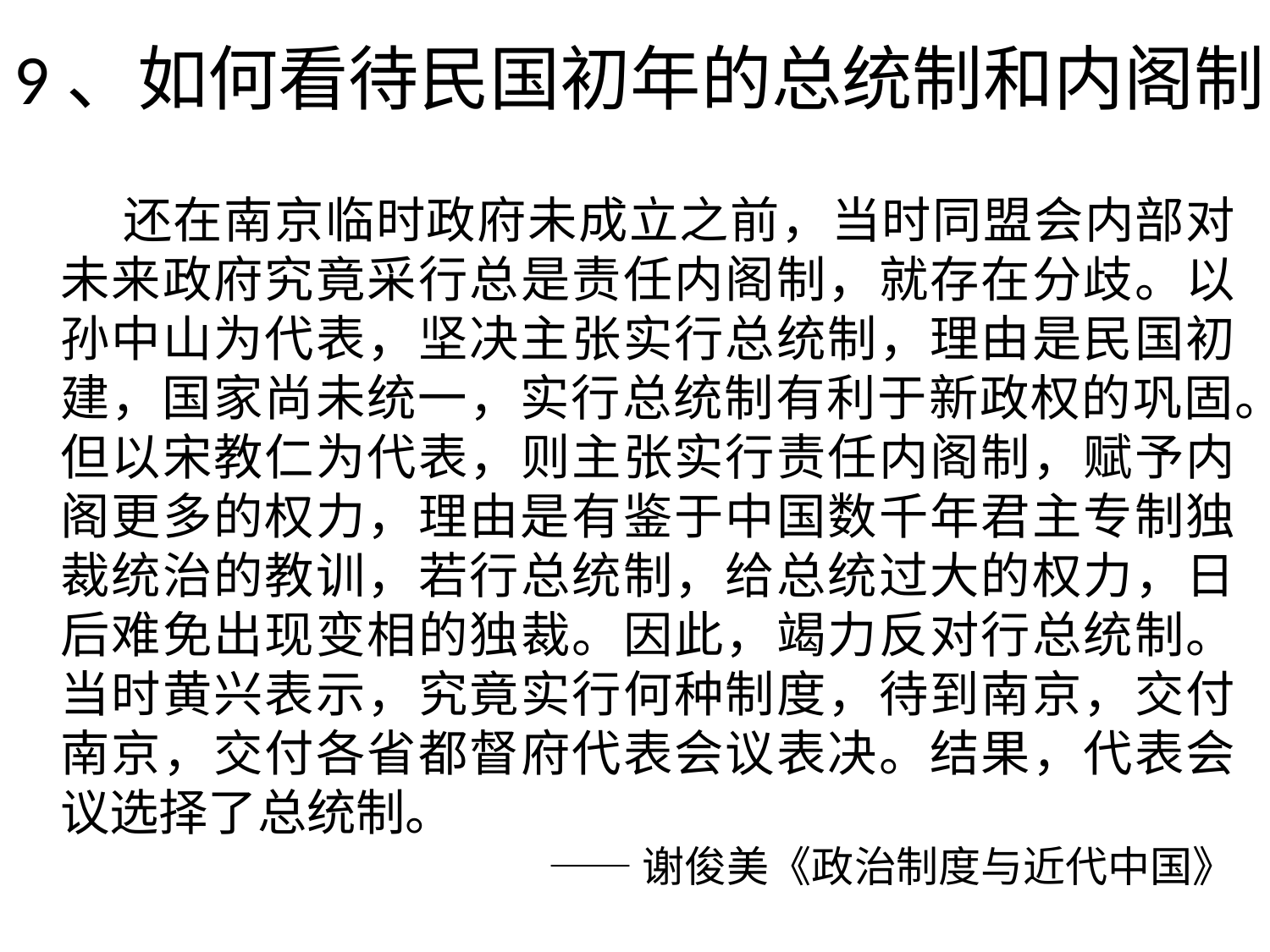

9、如何看待民国初年的总统制和内阁制
    还在南京临时政府未成立之前，当时同盟会内部对未来政府究竟采行总是责任内阁制，就存在分歧。以孙中山为代表，坚决主张实行总统制，理由是民国初建，国家尚未统一，实行总统制有利于新政权的巩固。但以宋教仁为代表，则主张实行责任内阁制，赋予内阁更多的权力，理由是有鉴于中国数千年君主专制独裁统治的教训，若行总统制，给总统过大的权力，日后难免出现变相的独裁。因此，竭力反对行总统制。当时黄兴表示，究竟实行何种制度，待到南京，交付南京，交付各省都督府代表会议表决。结果，代表会议选择了总统制。
——谢俊美《政治制度与近代中国》